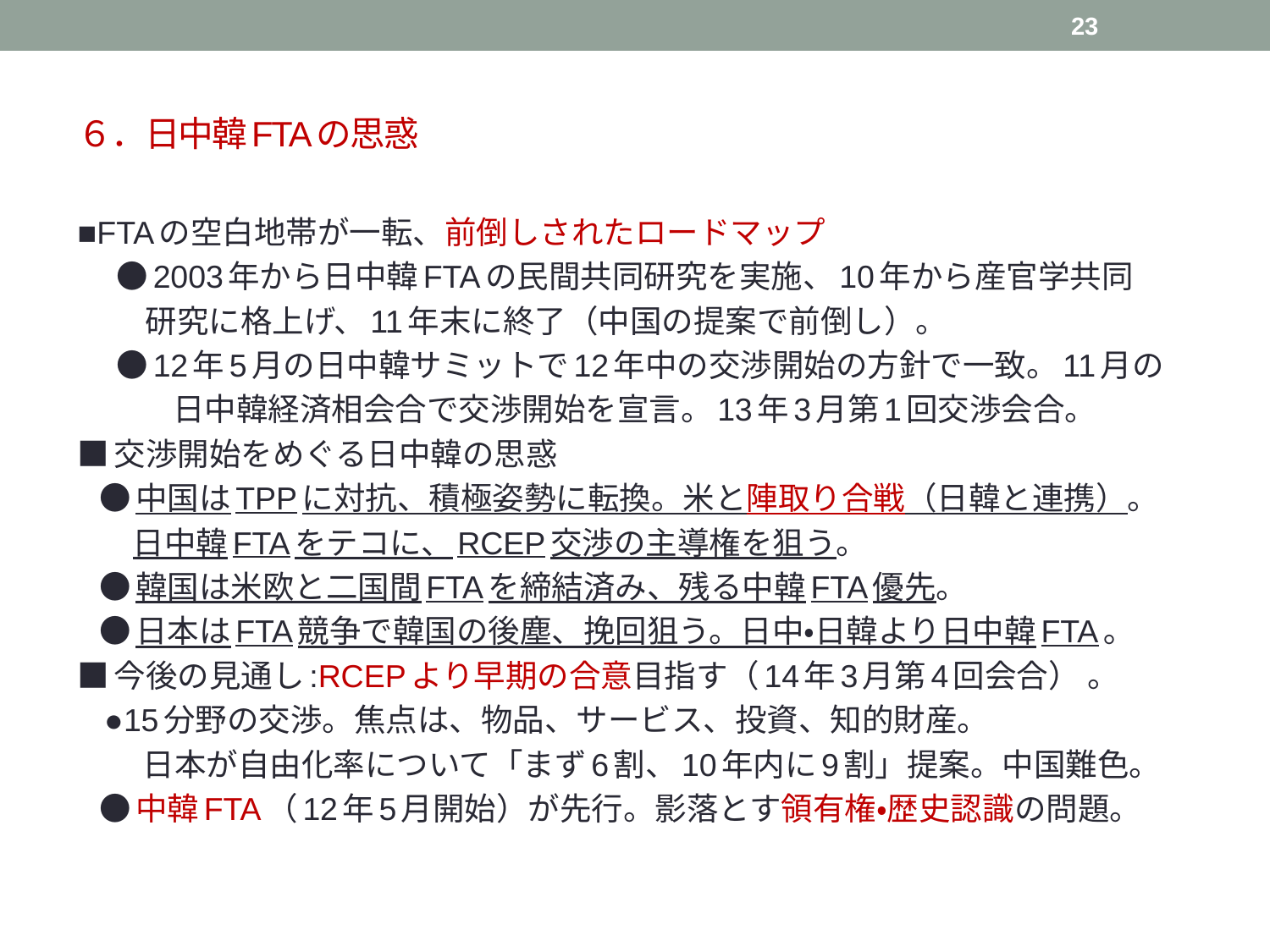

23
# ６．日中韓FTAの思惑
■FTAの空白地帯が一転、前倒しされたロードマップ
　 ●2003年から日中韓FTAの民間共同研究を実施、10年から産官学共同
　     研究に格上げ、11年末に終了（中国の提案で前倒し）。
　 ●12年5月の日中韓サミットで12年中の交渉開始の方針で一致。11月の
　　　日中韓経済相会合で交渉開始を宣言。13年3月第1回交渉会合。
■交渉開始をめぐる日中韓の思惑
   ●中国はTPPに対抗、積極姿勢に転換。米と陣取り合戦（日韓と連携）。
       日中韓FTAをテコに、RCEP交渉の主導権を狙う。
   ●韓国は米欧と二国間FTAを締結済み、残る中韓FTA優先。
   ●日本はFTA競争で韓国の後塵、挽回狙う。日中・日韓より日中韓FTA｡
■今後の見通し:RCEPより早期の合意目指す（14年3月第4回会合） 。
   ●15分野の交渉。焦点は、物品、サービス、投資、知的財産。
   　 日本が自由化率について「まず6割、10年内に9割」提案。中国難色。
   ●中韓FTA（12年5月開始）が先行。影落とす領有権・歴史認識の問題。